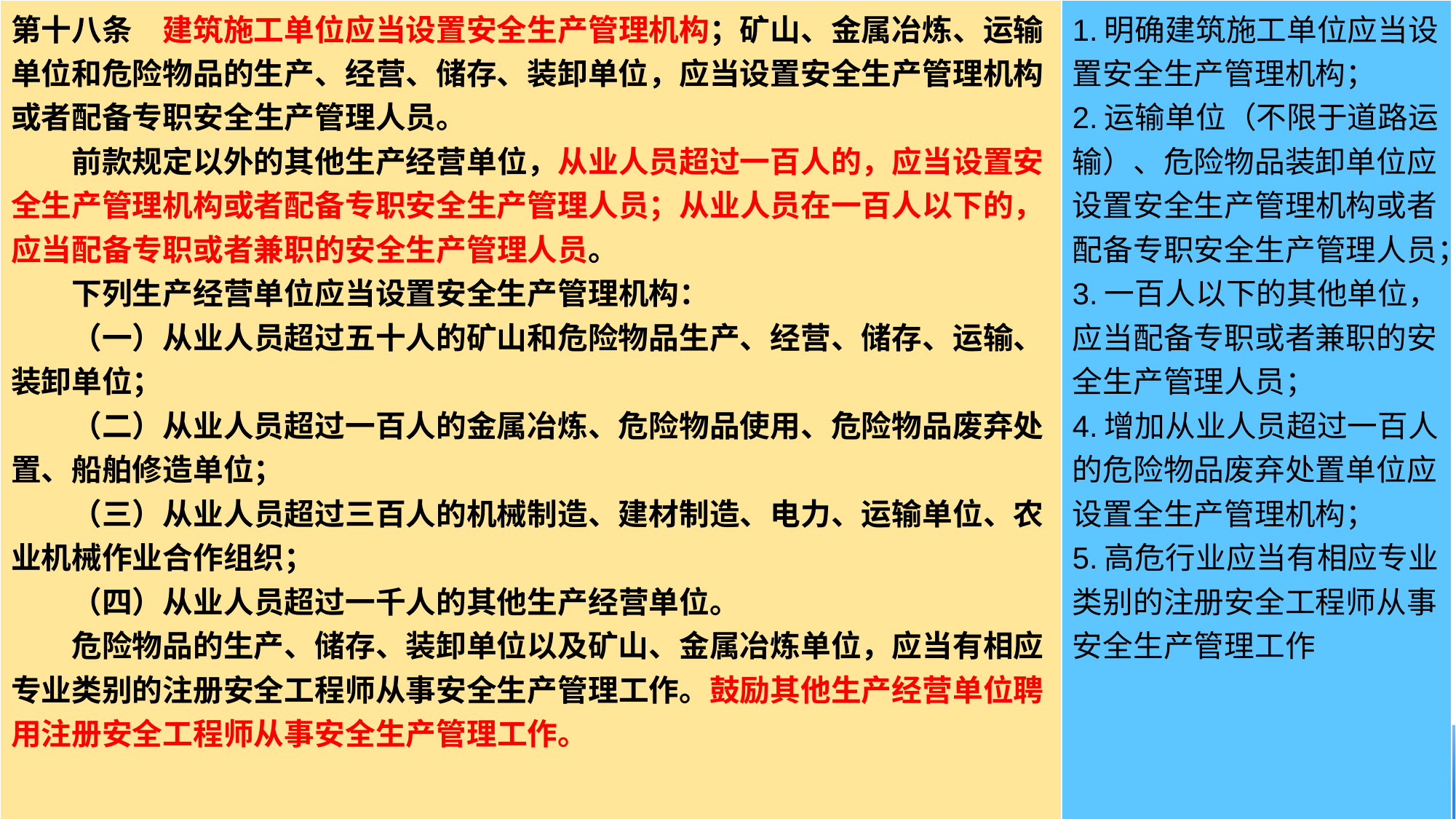

| 第十八条　建筑施工单位应当设置安全生产管理机构；矿山、金属冶炼、运输单位和危险物品的生产、经营、储存、装卸单位，应当设置安全生产管理机构或者配备专职安全生产管理人员。 　　前款规定以外的其他生产经营单位，从业人员超过一百人的，应当设置安全生产管理机构或者配备专职安全生产管理人员；从业人员在一百人以下的，应当配备专职或者兼职的安全生产管理人员。 　　下列生产经营单位应当设置安全生产管理机构： 　　（一）从业人员超过五十人的矿山和危险物品生产、经营、储存、运输、装卸单位； 　　（二）从业人员超过一百人的金属冶炼、危险物品使用、危险物品废弃处置、船舶修造单位； 　　（三）从业人员超过三百人的机械制造、建材制造、电力、运输单位、农业机械作业合作组织； 　　（四）从业人员超过一千人的其他生产经营单位。 　　危险物品的生产、储存、装卸单位以及矿山、金属冶炼单位，应当有相应专业类别的注册安全工程师从事安全生产管理工作。鼓励其他生产经营单位聘用注册安全工程师从事安全生产管理工作。 | 1.明确建筑施工单位应当设置安全生产管理机构； 2.运输单位（不限于道路运输）、危险物品装卸单位应设置安全生产管理机构或者配备专职安全生产管理人员； 3.一百人以下的其他单位，应当配备专职或者兼职的安全生产管理人员； 4.增加从业人员超过一百人的危险物品废弃处置单位应设置全生产管理机构； 5.高危行业应当有相应专业类别的注册安全工程师从事安全生产管理工作 |
| --- | --- |
#